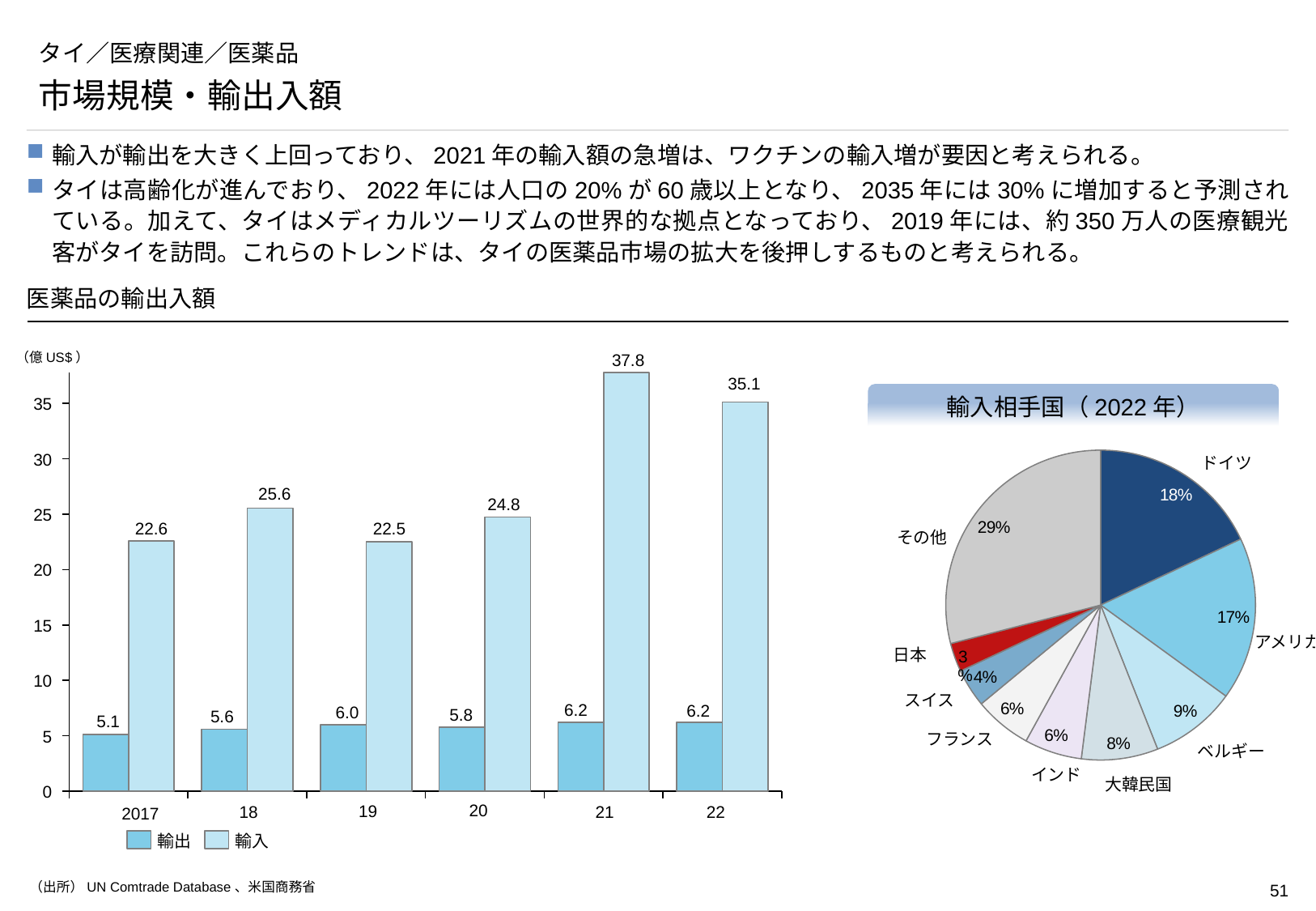

# タイ／医療関連／医薬品
市場規模・輸出入額
輸入が輸出を大きく上回っており、2021年の輸入額の急増は、ワクチンの輸入増が要因と考えられる。
タイは高齢化が進んでおり、2022年には人口の20%が60歳以上となり、2035年には30%に増加すると予測されている。加えて、タイはメディカルツーリズムの世界的な拠点となっており、2019年には、約350万人の医療観光客がタイを訪問。これらのトレンドは、タイの医薬品市場の拡大を後押しするものと考えられる。
医薬品の輸出入額
（億US$）
37.8

### Chart

| Category |  |  |
|---|---|---|
35.1
輸入相手国（2022年）
35

### Chart

| Category |  |
|---|---|

### Chart

| Category |
|---|
30
ドイツ
25.6
24.8
25
22.6
22.5
その他
20
15
アメリカ
日本
10
スイス
6.2
6.2
6.0
5.8
5.6
5.1
5
フランス
ベルギー
インド
大韓民国
0
20
19
18
21
22
2017
輸出
輸入

（出所）UN Comtrade Database、米国商務省